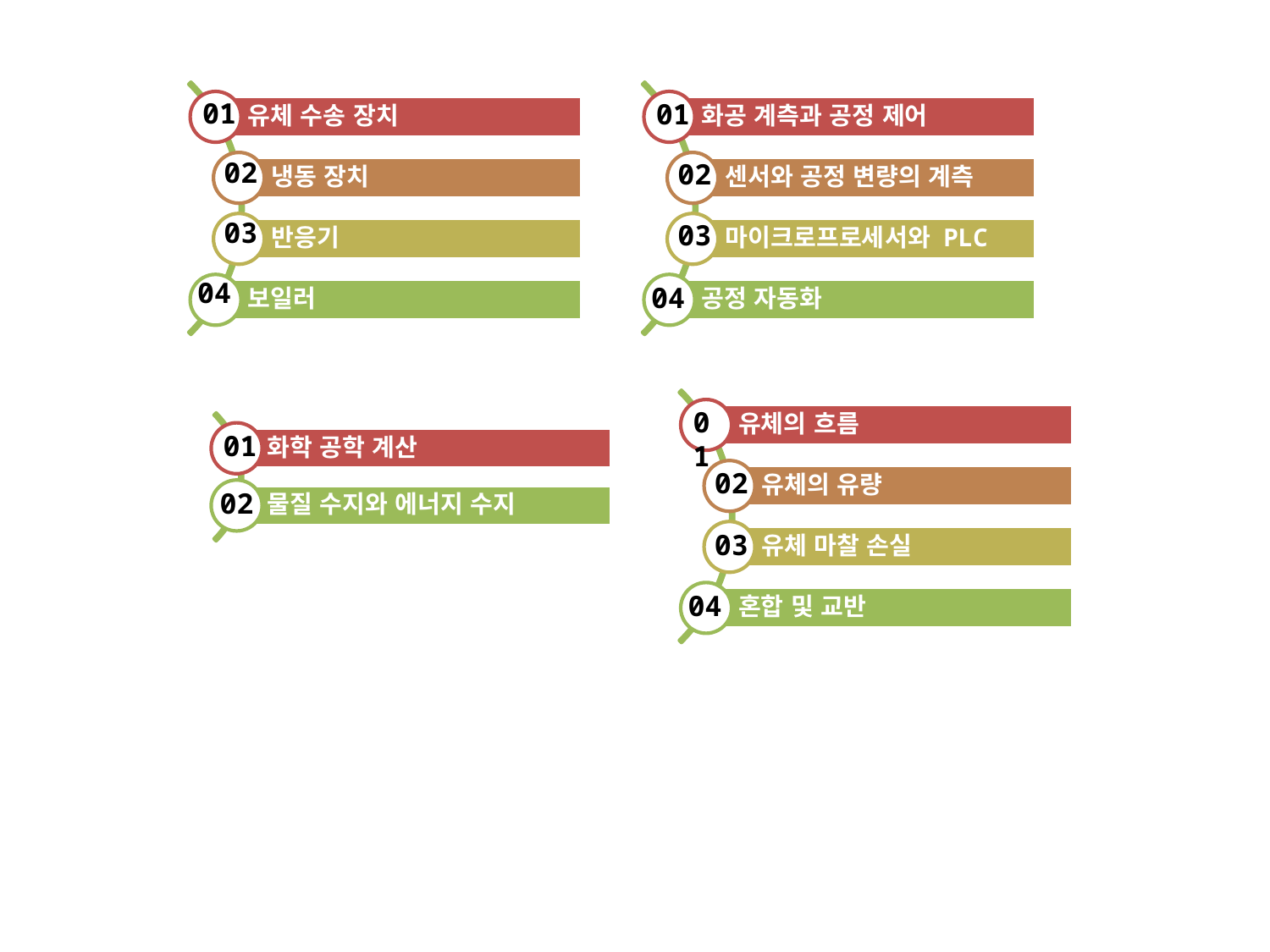

유체 수송 장치
냉동 장치
반응기
보일러
화공 계측과 공정 제어
센서와 공정 변량의 계측
마이크로프로세서와 PLC
공정 자동화
01
01
02
02
03
03
04
04
유체의 흐름
유체의 유량
유체 마찰 손실
혼합 및 교반
01
화학 공학 계산
물질 수지와 에너지 수지
01
02
02
03
04